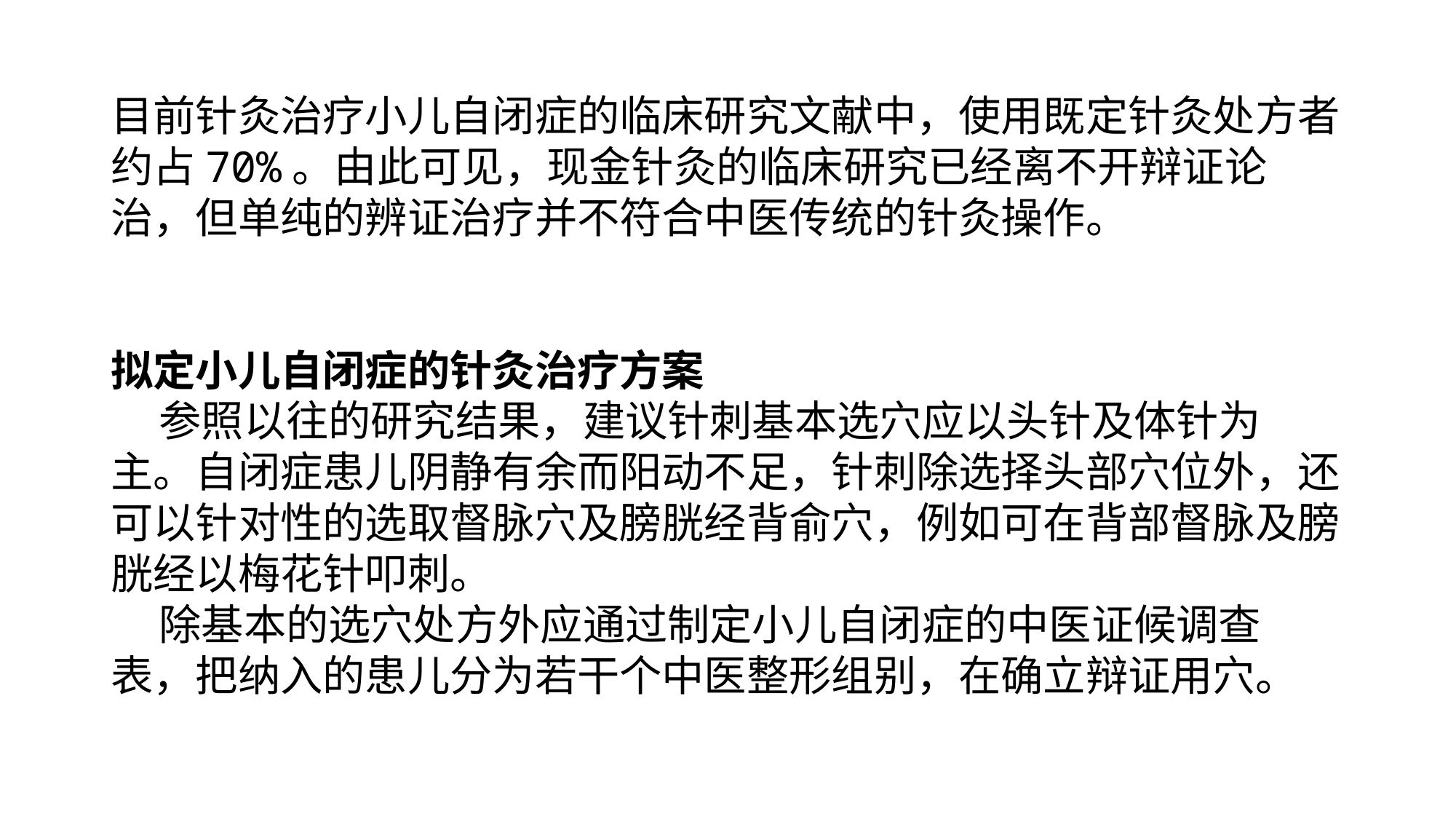

#
目前针灸治疗小儿自闭症的临床研究文献中，使用既定针灸处方者约占70%。由此可见，现金针灸的临床研究已经离不开辩证论治，但单纯的辨证治疗并不符合中医传统的针灸操作。

拟定小儿自闭症的针灸治疗方案
    参照以往的研究结果，建议针刺基本选穴应以头针及体针为主。自闭症患儿阴静有余而阳动不足，针刺除选择头部穴位外，还可以针对性的选取督脉穴及膀胱经背俞穴，例如可在背部督脉及膀胱经以梅花针叩刺。
    除基本的选穴处方外应通过制定小儿自闭症的中医证候调查表，把纳入的患儿分为若干个中医整形组别，在确立辩证用穴。